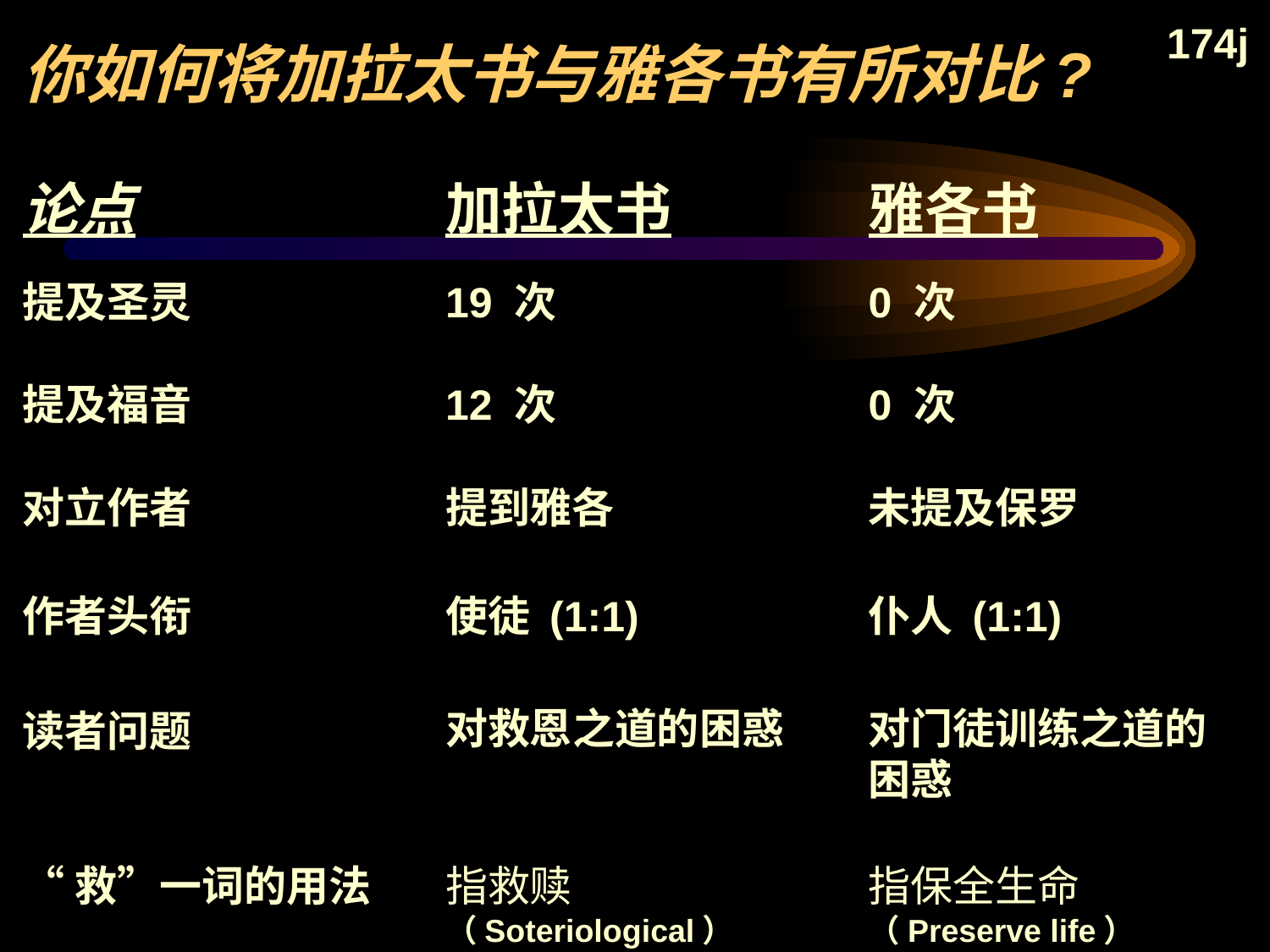

174j
# 你如何将加拉太书与雅各书有所对比?

论点

加拉太书

雅各书

提及圣灵

19 次

0 次

提及福音

12 次

0 次

对立作者

提到雅各

未提及保罗

作者头衔

使徒 (1:1)

仆人 (1:1)

读者问题

对救恩之道的困惑

对门徒训练之道的困惑

“救”一词的用法

指救赎
（Soteriological）

指保全生命
（Preserve life）